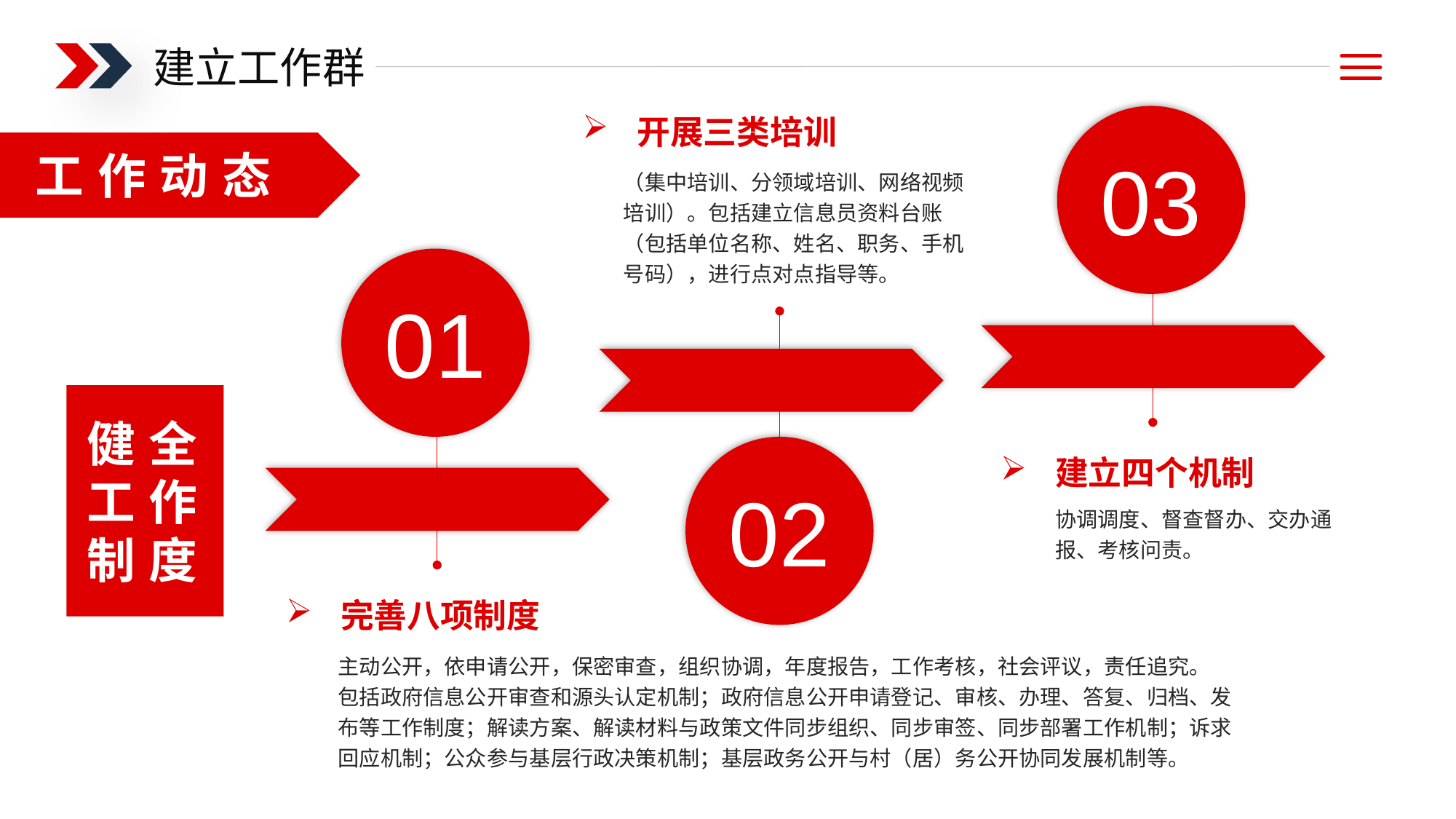

建立工作群

开展三类培训
（集中培训、分领域培训、网络视频培训）。包括建立信息员资料台账（包括单位名称、姓名、职务、手机号码），进行点对点指导等。

03

工作动态

01

02

健全工作制度
建立四个机制
协调调度、督查督办、交办通报、考核问责。
完善八项制度
主动公开，依申请公开，保密审查，组织协调，年度报告，工作考核，社会评议，责任追究。
包括政府信息公开审查和源头认定机制；政府信息公开申请登记、审核、办理、答复、归档、发布等工作制度；解读方案、解读材料与政策文件同步组织、同步审签、同步部署工作机制；诉求回应机制；公众参与基层行政决策机制；基层政务公开与村（居）务公开协同发展机制等。